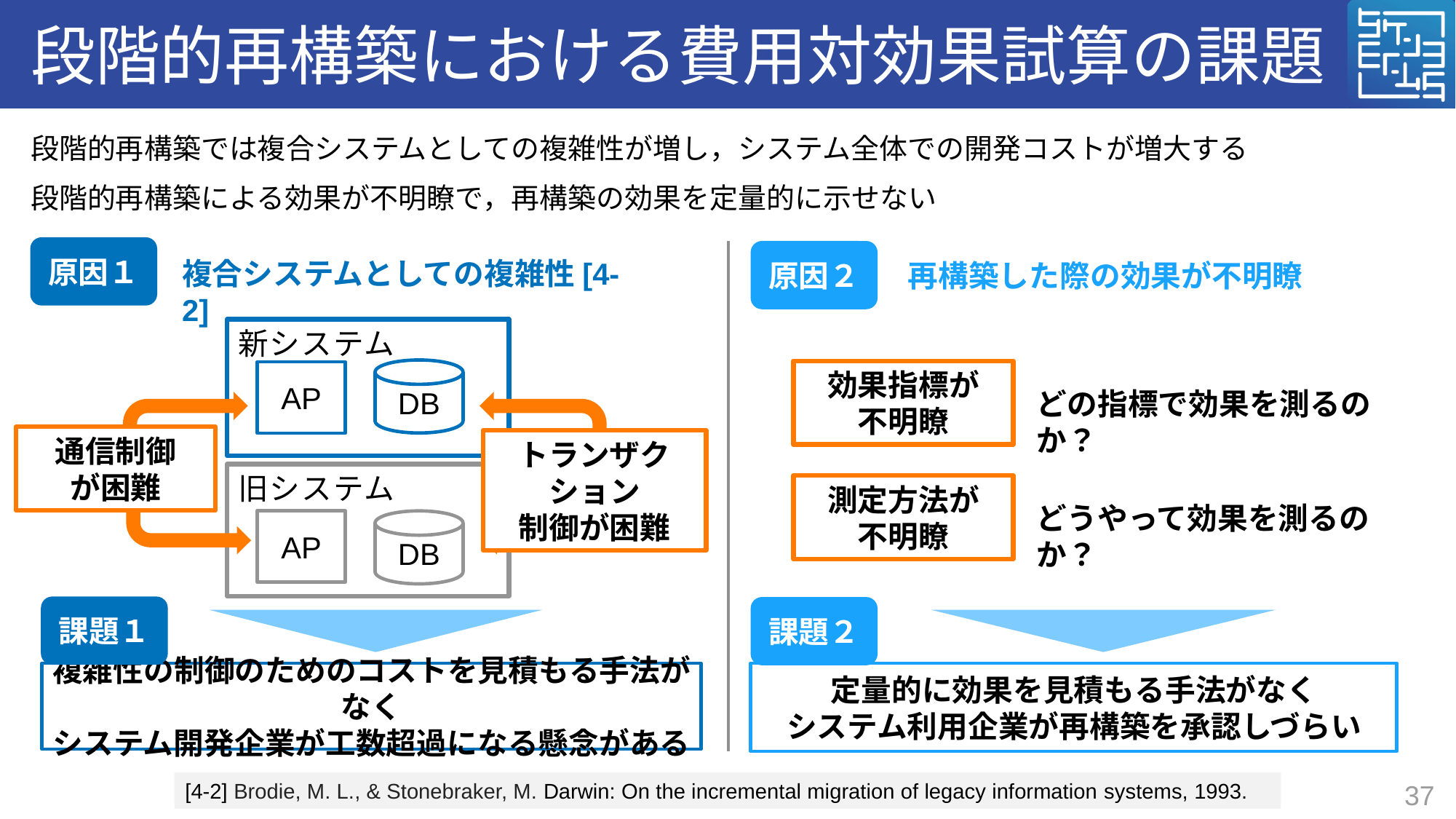

# 段階的再構築における費用対効果試算の課題
段階的再構築では複合システムとしての複雑性が増し，システム全体での開発コストが増大する
段階的再構築による効果が不明瞭で，再構築の効果を定量的に示せない

原因１
原因２
複合システムとしての複雑性[4-2]
再構築した際の効果が不明瞭
新システム
DB
AP

通信制御
が困難

トランザクション
制御が困難
旧システム

AP
DB
効果指標が
不明瞭
どの指標で効果を測るのか？
測定方法が
不明瞭
どうやって効果を測るのか？
課題１
課題２

定量的に効果を見積もる手法がなく
システム利用企業が再構築を承認しづらい
複雑性の制御のためのコストを見積もる手法がなく
システム開発企業が工数超過になる懸念がある
[4-2] Brodie, M. L., & Stonebraker, M. Darwin: On the incremental migration of legacy information systems, 1993.
37